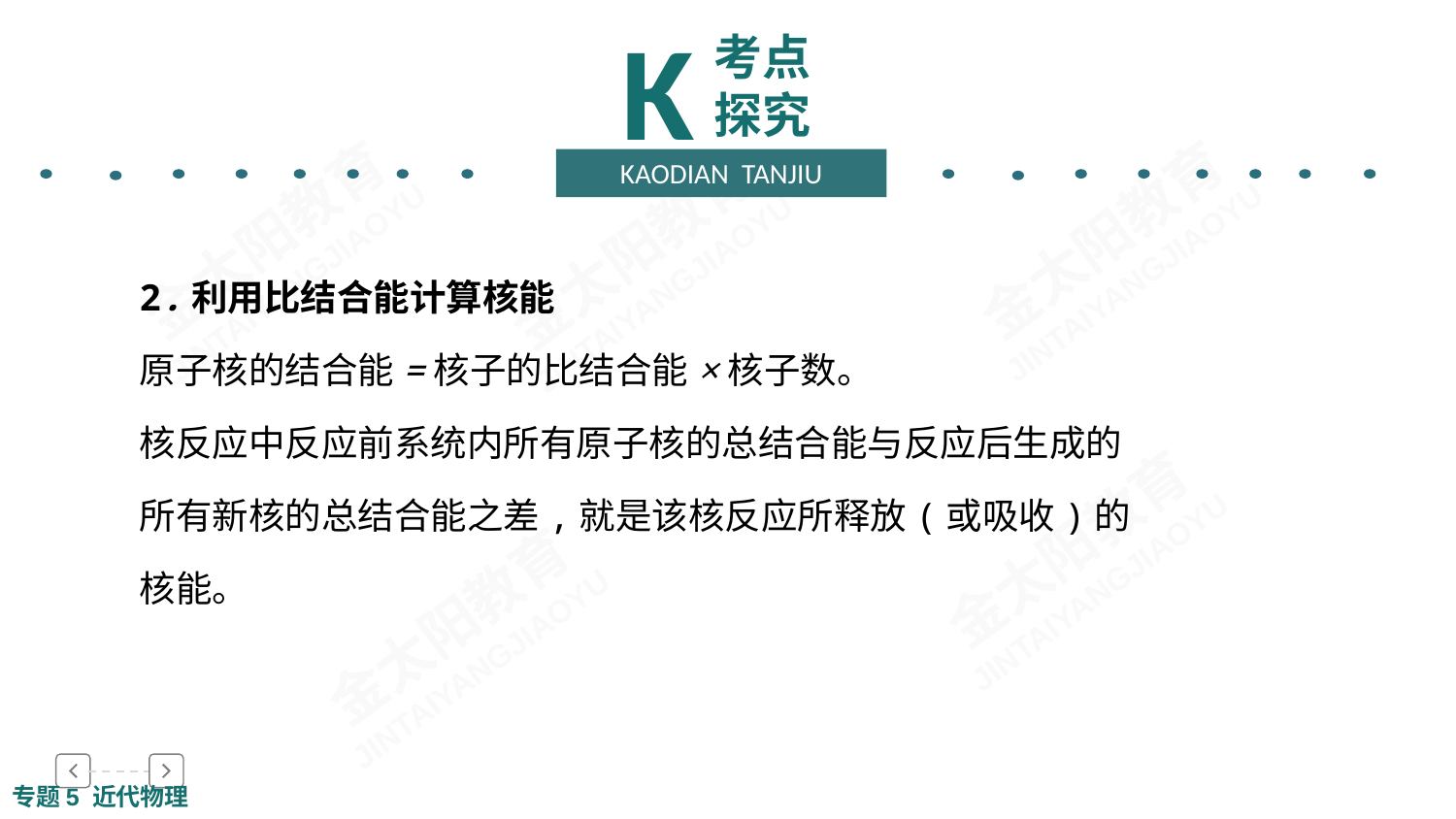

K
考点探究
KAODIAN  TANJIU

2.利用比结合能计算核能
原子核的结合能=核子的比结合能×核子数。
核反应中反应前系统内所有原子核的总结合能与反应后生成的所有新核的总结合能之差,就是该核反应所释放(或吸收)的核能。